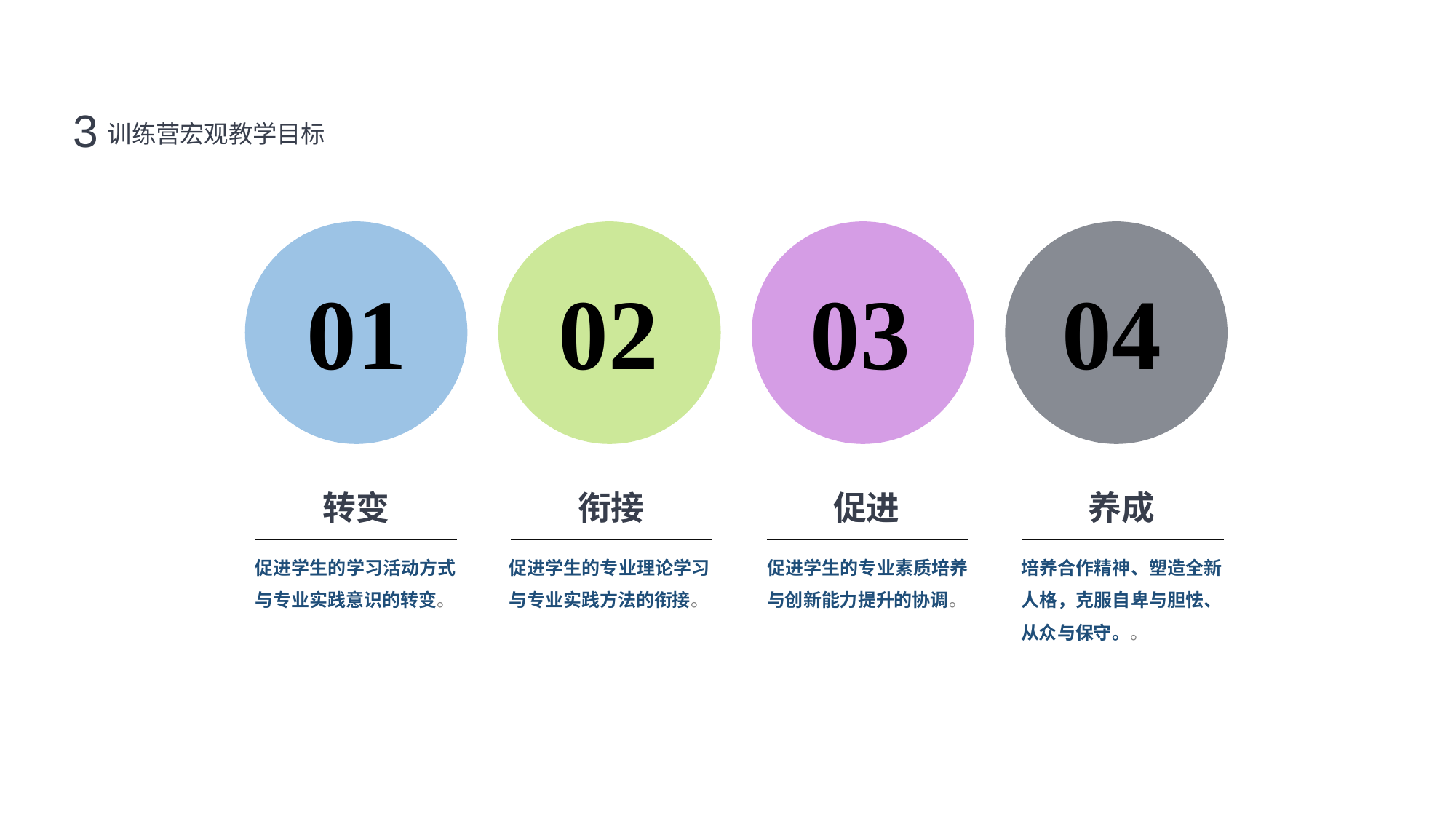

训练营宏观教学目标
3

01
转变
促进学生的学习活动方式与专业实践意识的转变。

02
衔接
促进学生的专业理论学习与专业实践方法的衔接。

03
促进
促进学生的专业素质培养与创新能力提升的协调。

04
养成
培养合作精神、塑造全新人格，克服自卑与胆怯、从众与保守。。
15